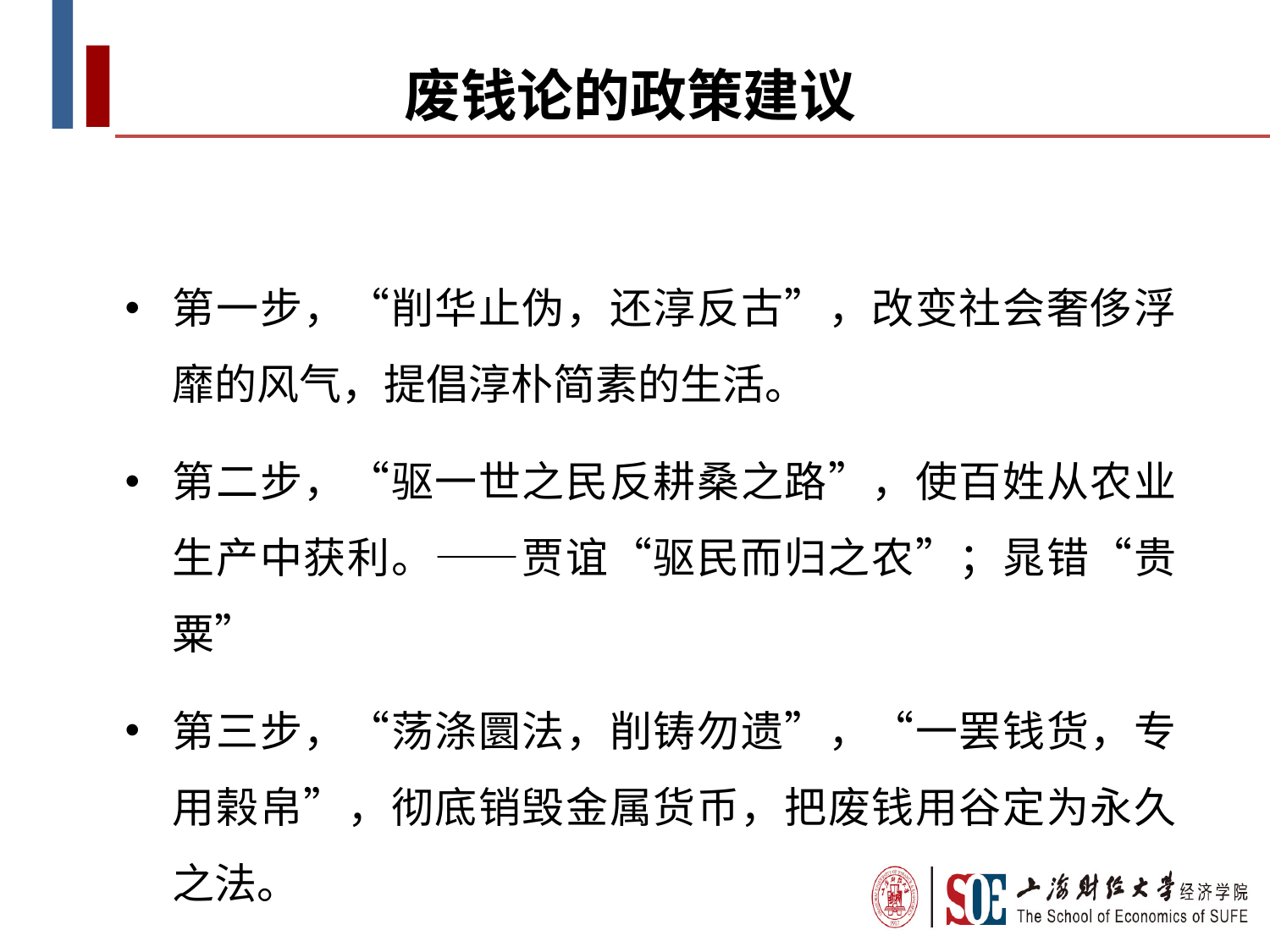

废钱论的政策建议
第一步，“削华止伪，还淳反古”，改变社会奢侈浮靡的风气，提倡淳朴简素的生活。
第二步，“驱一世之民反耕桑之路”，使百姓从农业生产中获利。——贾谊“驱民而归之农”；晁错“贵粟”
第三步，“荡涤圜法，削铸勿遗”，“一罢钱货，专用榖帛”，彻底销毁金属货币，把废钱用谷定为永久之法。